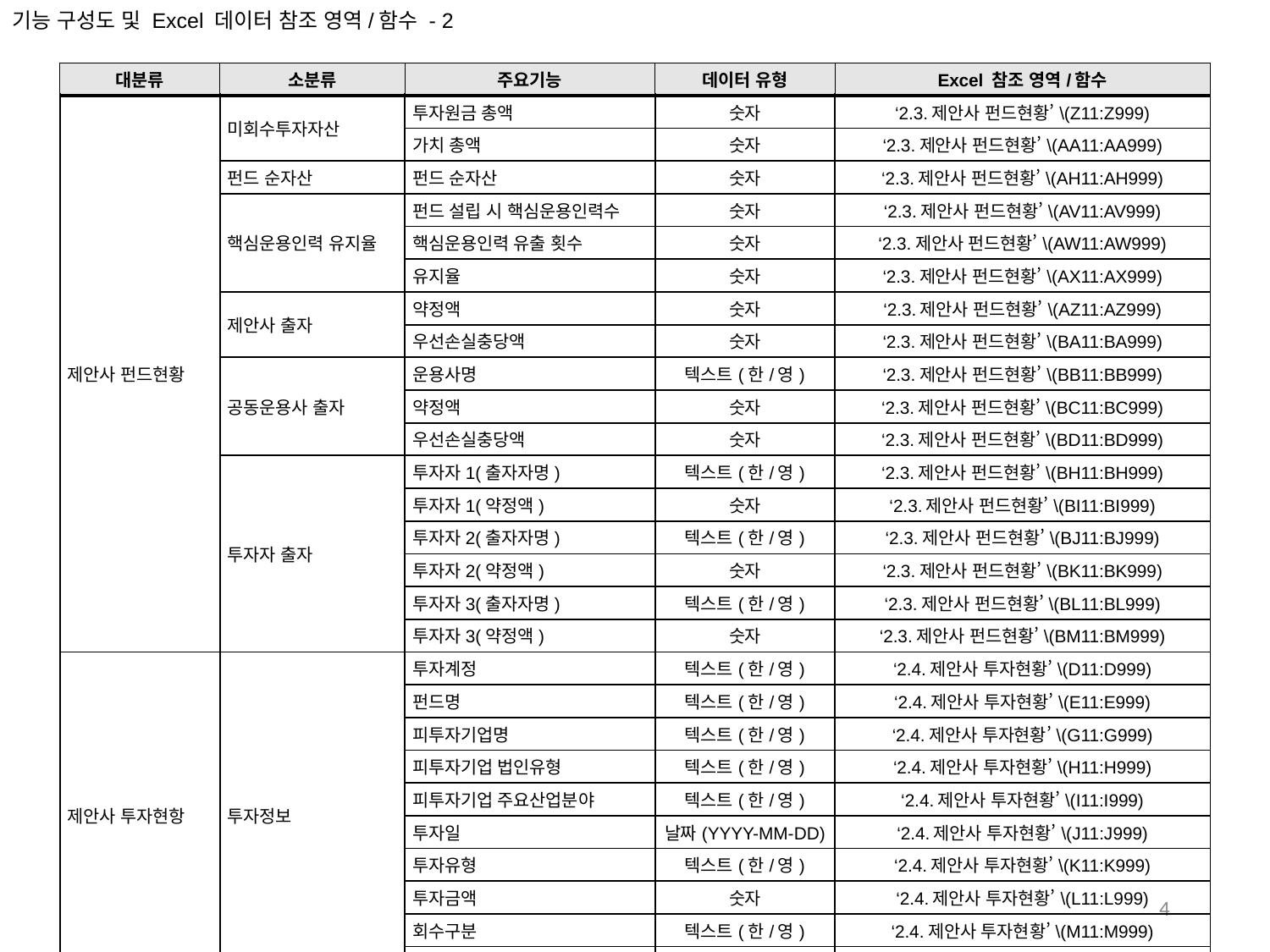

기능 구성도 및 Excel 데이터 참조 영역/함수 - 2
| 대분류 | 소분류 | 주요기능 | 데이터 유형 | Excel 참조 영역/함수 |
| --- | --- | --- | --- | --- |
| 제안사 펀드현황 | 미회수투자자산 | 투자원금 총액 | 숫자 | ‘2.3.제안사 펀드현황’\(Z11:Z999) |
|  |  | 가치 총액 | 숫자 | ‘2.3.제안사 펀드현황’\(AA11:AA999) |
|  | 펀드 순자산 | 펀드 순자산 | 숫자 | ‘2.3.제안사 펀드현황’\(AH11:AH999) |
|  | 핵심운용인력 유지율 | 펀드 설립 시 핵심운용인력수 | 숫자 | ‘2.3.제안사 펀드현황’\(AV11:AV999) |
|  |  | 핵심운용인력 유출 횟수 | 숫자 | ‘2.3.제안사 펀드현황’\(AW11:AW999) |
|  |  | 유지율 | 숫자 | ‘2.3.제안사 펀드현황’\(AX11:AX999) |
|  | 제안사 출자 | 약정액 | 숫자 | ‘2.3.제안사 펀드현황’\(AZ11:AZ999) |
|  |  | 우선손실충당액 | 숫자 | ‘2.3.제안사 펀드현황’\(BA11:BA999) |
|  | 공동운용사 출자 | 운용사명 | 텍스트(한/영) | ‘2.3.제안사 펀드현황’\(BB11:BB999) |
|  |  | 약정액 | 숫자 | ‘2.3.제안사 펀드현황’\(BC11:BC999) |
|  |  | 우선손실충당액 | 숫자 | ‘2.3.제안사 펀드현황’\(BD11:BD999) |
|  | 투자자 출자 | 투자자1(출자자명) | 텍스트(한/영) | ‘2.3.제안사 펀드현황’\(BH11:BH999) |
|  |  | 투자자1(약정액) | 숫자 | ‘2.3.제안사 펀드현황’\(BI11:BI999) |
|  |  | 투자자2(출자자명) | 텍스트(한/영) | ‘2.3.제안사 펀드현황’\(BJ11:BJ999) |
|  |  | 투자자2(약정액) | 숫자 | ‘2.3.제안사 펀드현황’\(BK11:BK999) |
|  |  | 투자자3(출자자명) | 텍스트(한/영) | ‘2.3.제안사 펀드현황’\(BL11:BL999) |
|  |  | 투자자3(약정액) | 숫자 | ‘2.3.제안사 펀드현황’\(BM11:BM999) |
| 제안사 투자현항 | 투자정보 | 투자계정 | 텍스트(한/영) | ‘2.4.제안사 투자현황’\(D11:D999) |
|  |  | 펀드명 | 텍스트(한/영) | ‘2.4.제안사 투자현황’\(E11:E999) |
|  |  | 피투자기업명 | 텍스트(한/영) | ‘2.4.제안사 투자현황’\(G11:G999) |
|  |  | 피투자기업 법인유형 | 텍스트(한/영) | ‘2.4.제안사 투자현황’\(H11:H999) |
|  |  | 피투자기업 주요산업분야 | 텍스트(한/영) | ‘2.4.제안사 투자현황’\(I11:I999) |
|  |  | 투자일 | 날짜(YYYY-MM-DD) | ‘2.4.제안사 투자현황’\(J11:J999) |
|  |  | 투자유형 | 텍스트(한/영) | ‘2.4.제안사 투자현황’\(K11:K999) |
|  |  | 투자금액 | 숫자 | ‘2.4.제안사 투자현황’\(L11:L999) |
|  |  | 회수구분 | 텍스트(한/영) | ‘2.4.제안사 투자현황’\(M11:M999) |
|  |  | 투자수익률(IRR) | 백분율(%) | ‘2.4.제안사 투자현황’\(N11:N999) |
4